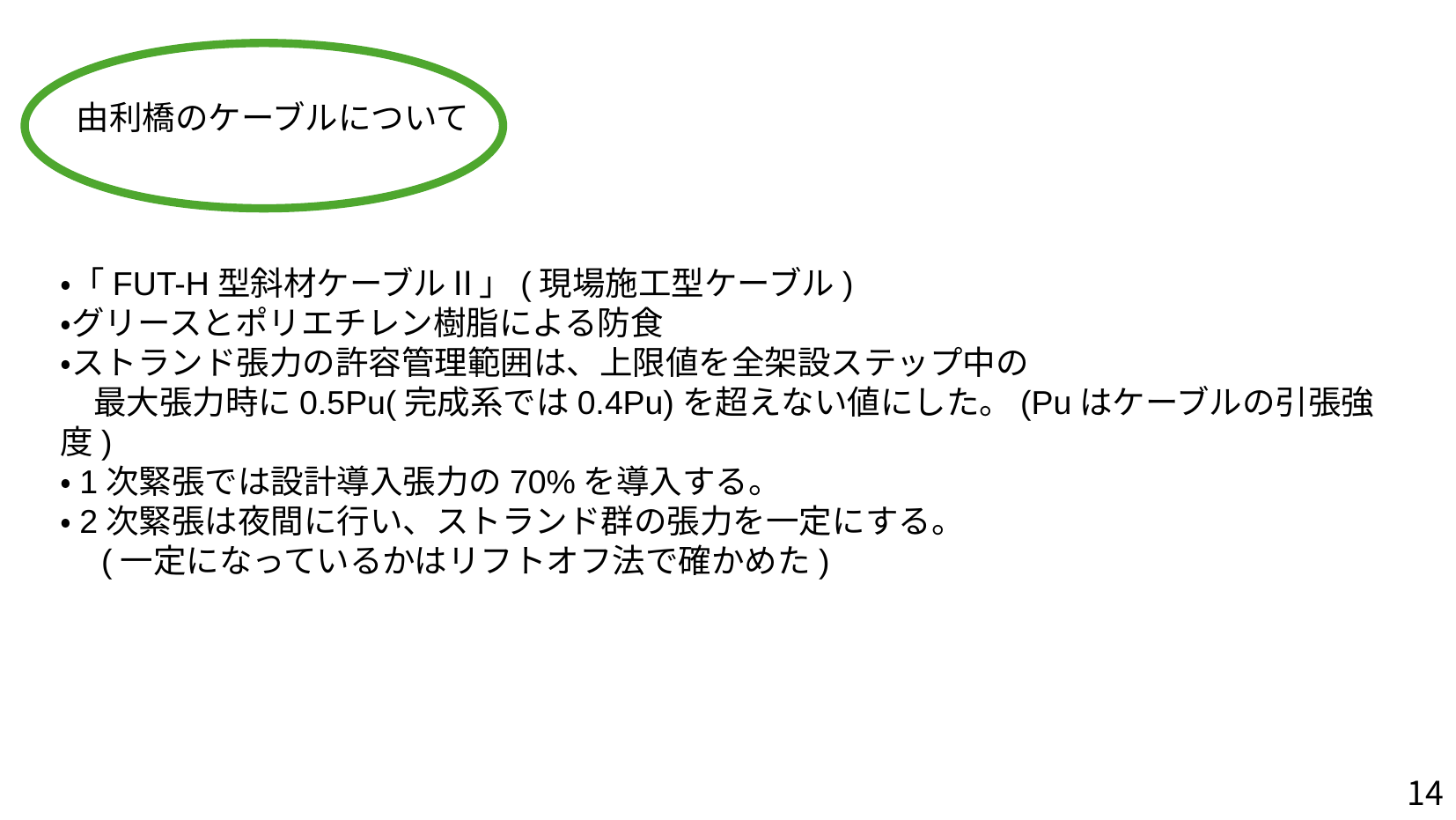

由利橋のケーブルについて
・「FUT-H型斜材ケーブルⅡ」(現場施工型ケーブル)
・グリースとポリエチレン樹脂による防食
・ストランド張力の許容管理範囲は、上限値を全架設ステップ中の
　最大張力時に0.5Pu(完成系では0.4Pu)を超えない値にした。(Puはケーブルの引張強度)
・1次緊張では設計導入張力の70%を導入する。
・2次緊張は夜間に行い、ストランド群の張力を一定にする。
　(一定になっているかはリフトオフ法で確かめた)
14